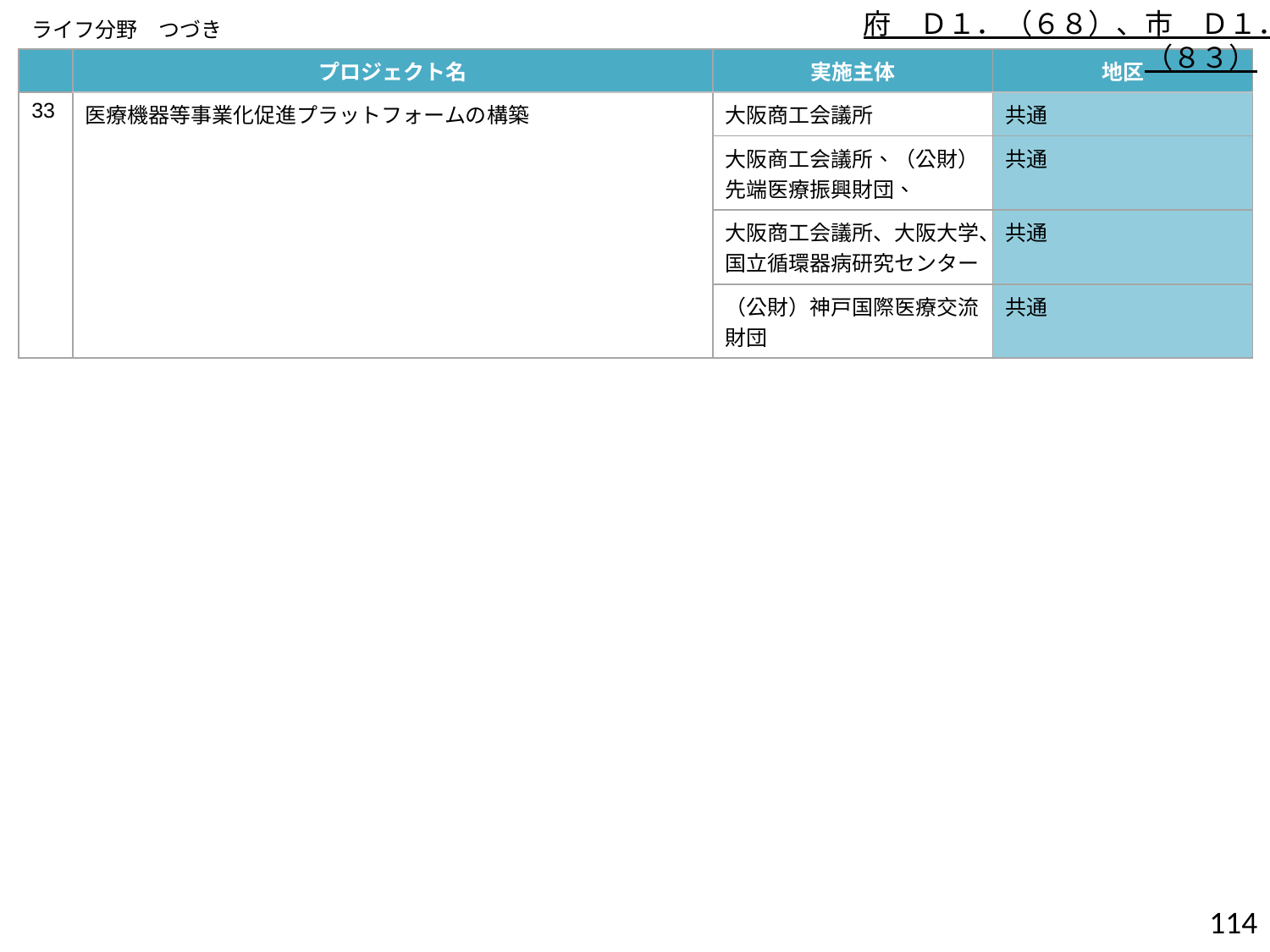

府　Ｄ１．（６８）、市　Ｄ１．（８３）
ライフ分野　つづき
|  | プロジェクト名 | 実施主体 | 地区 |
| --- | --- | --- | --- |
| 33 | 医療機器等事業化促進プラットフォームの構築 | 大阪商工会議所 | 共通 |
|  |  | 大阪商工会議所、（公財）先端医療振興財団、 | 共通 |
|  |  | 大阪商工会議所、大阪大学、国立循環器病研究センター | 共通 |
|  |  | （公財）神戸国際医療交流財団 | 共通 |
114